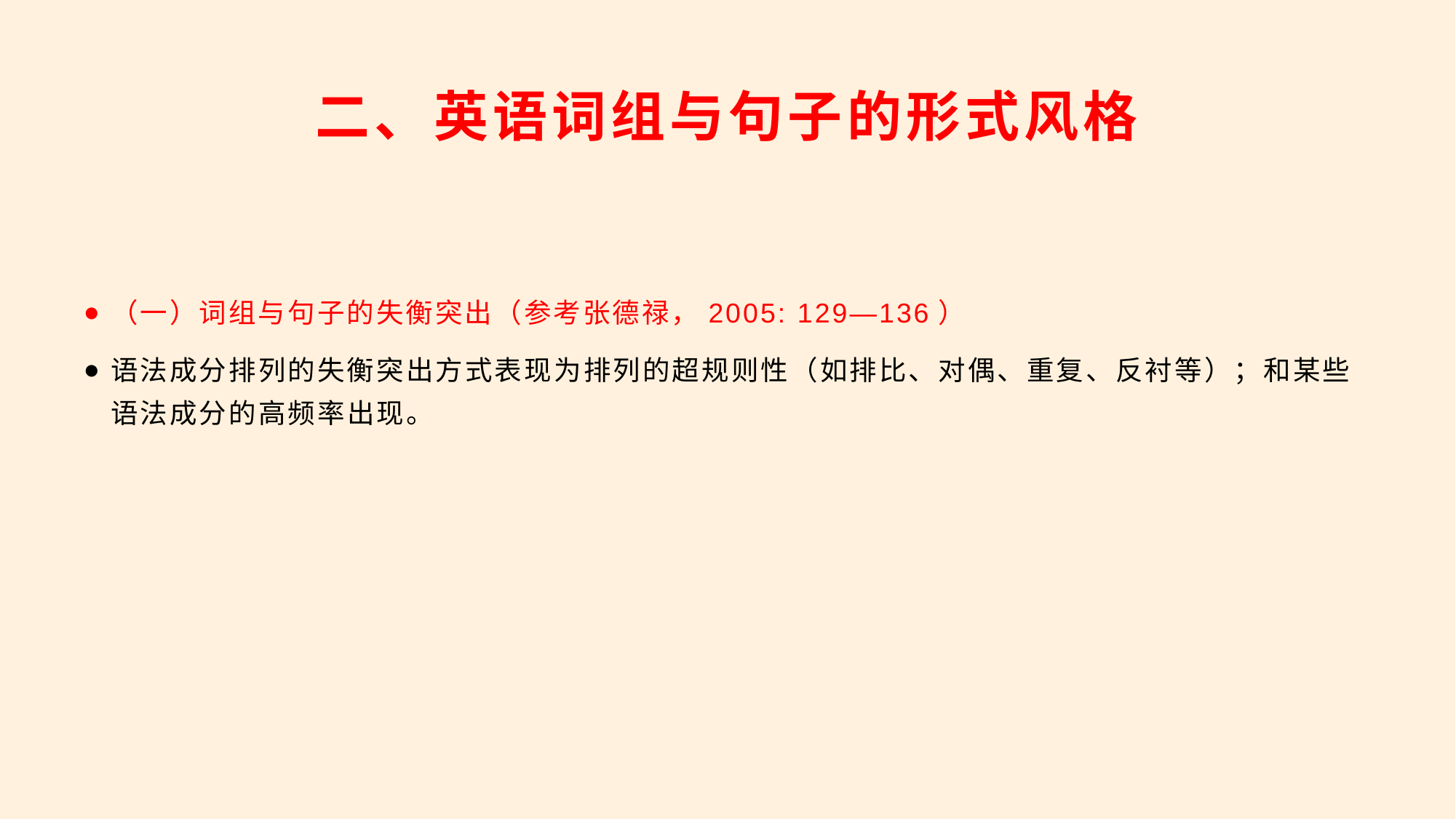

# 二、英语词组与句子的形式风格
（一）词组与句子的失衡突出（参考张德禄，2005: 129—136）
语法成分排列的失衡突出方式表现为排列的超规则性（如排比、对偶、重复、反衬等）；和某些语法成分的高频率出现。